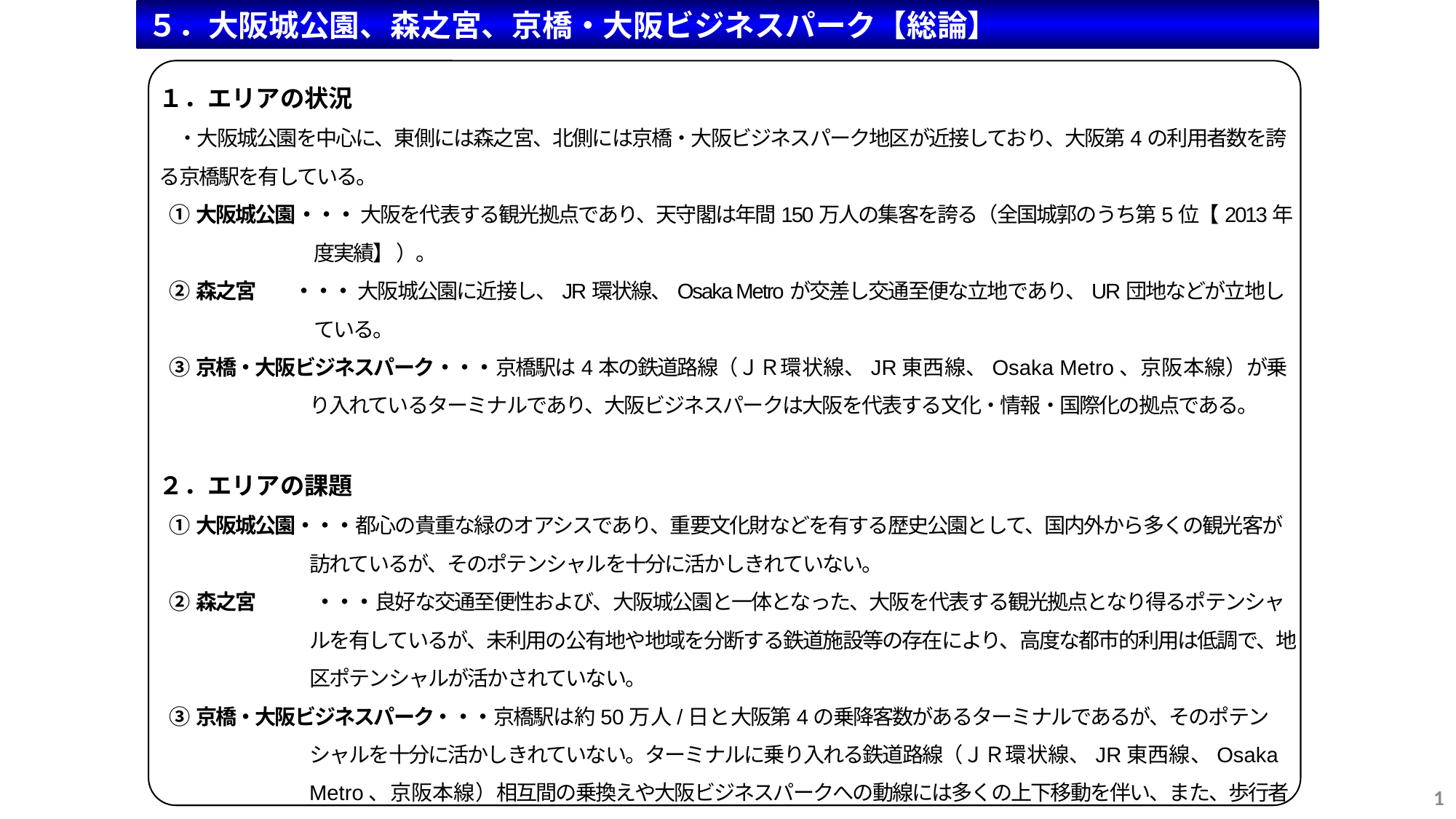

５．大阪城公園、森之宮、京橋・大阪ビジネスパーク【総論】

１．エリアの状況
　・大阪城公園を中心に、東側には森之宮、北側には京橋・大阪ビジネスパーク地区が近接しており、大阪第4の利用者数を誇る京橋駅を有している。
①大阪城公園・・・ 大阪を代表する観光拠点であり、天守閣は年間150万人の集客を誇る（全国城郭のうち第5位【2013年度実績】 ）。
②森之宮     　・・・ 大阪城公園に近接し、JR環状線、Osaka Metroが交差し交通至便な立地であり、UR団地などが立地している。
③京橋・大阪ビジネスパーク・・・京橋駅は4本の鉄道路線（ＪＲ環状線、JR東西線、Osaka Metro、京阪本線）が乗り入れているターミナルであり、大阪ビジネスパークは大阪を代表する文化・情報・国際化の拠点である。

２．エリアの課題
①大阪城公園・・・都心の貴重な緑のオアシスであり、重要文化財などを有する歴史公園として、国内外から多くの観光客が訪れているが、そのポテンシャルを十分に活かしきれていない。
②森之宮　　　・・・良好な交通至便性および、大阪城公園と一体となった、大阪を代表する観光拠点となり得るポテンシャルを有しているが、未利用の公有地や地域を分断する鉄道施設等の存在により、高度な都市的利用は低調で、地区ポテンシャルが活かされていない。
③京橋・大阪ビジネスパーク・・・京橋駅は約50万人/日と大阪第4の乗降客数があるターミナルであるが、そのポテンシャルを十分に活かしきれていない。ターミナルに乗り入れる鉄道路線（ＪＲ環状線、JR東西線、Osaka Metro、京阪本線）相互間の乗換えや大阪ビジネスパークへの動線には多くの上下移動を伴い、また、歩行者動線も交錯している。
　　　　　　　　　　　　大阪ビジネスパークはまちびらきから約30年経過し、今後大規模な改修・更新時期を迎えるにあたり、他の拠点開発と区別化できるコンセプトが必要となっている。

1